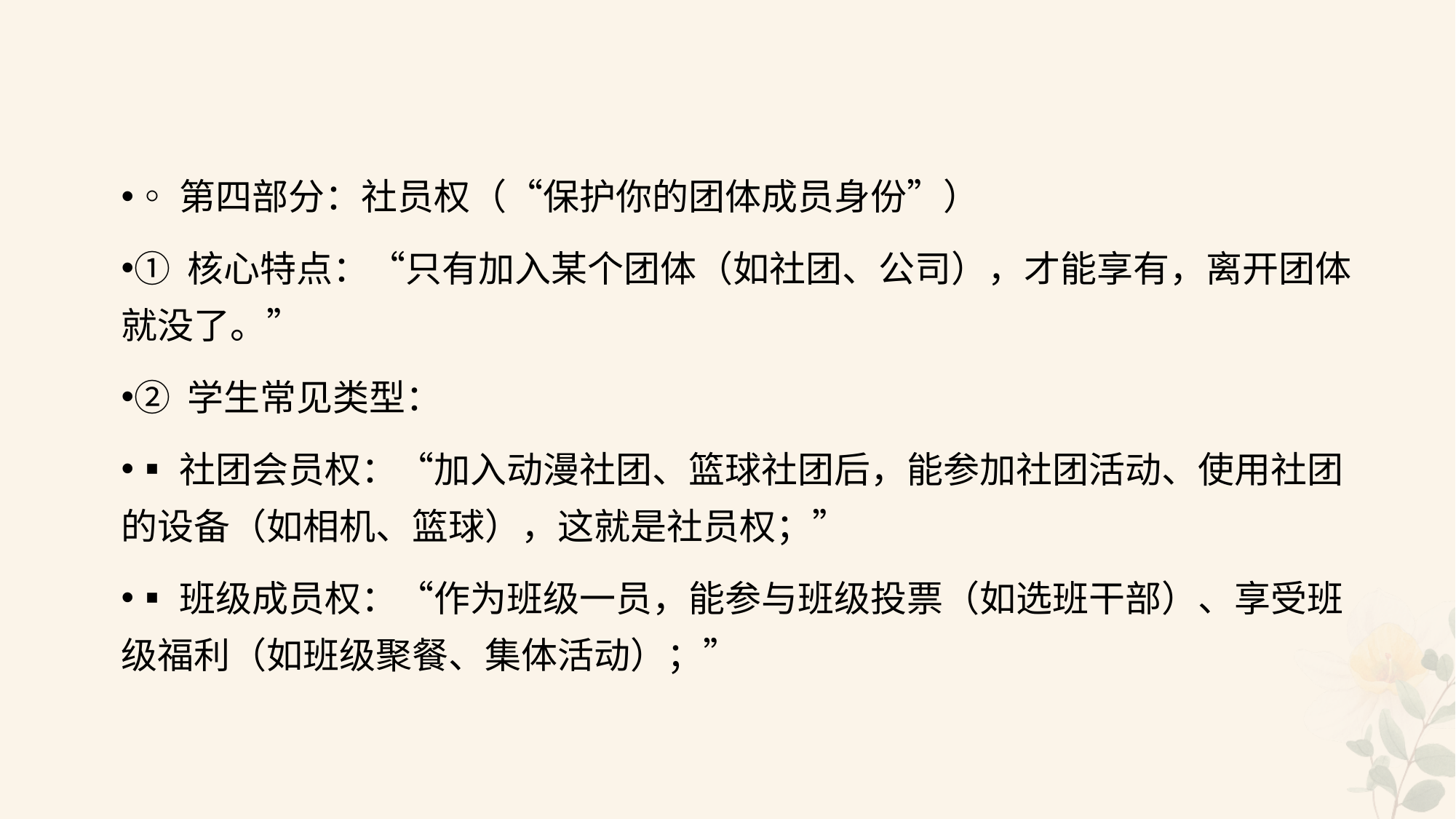

#
◦第四部分：社员权（“保护你的团体成员身份”）
① 核心特点：“只有加入某个团体（如社团、公司），才能享有，离开团体就没了。”
② 学生常见类型：
▪社团会员权：“加入动漫社团、篮球社团后，能参加社团活动、使用社团的设备（如相机、篮球），这就是社员权；”
▪班级成员权：“作为班级一员，能参与班级投票（如选班干部）、享受班级福利（如班级聚餐、集体活动）；”